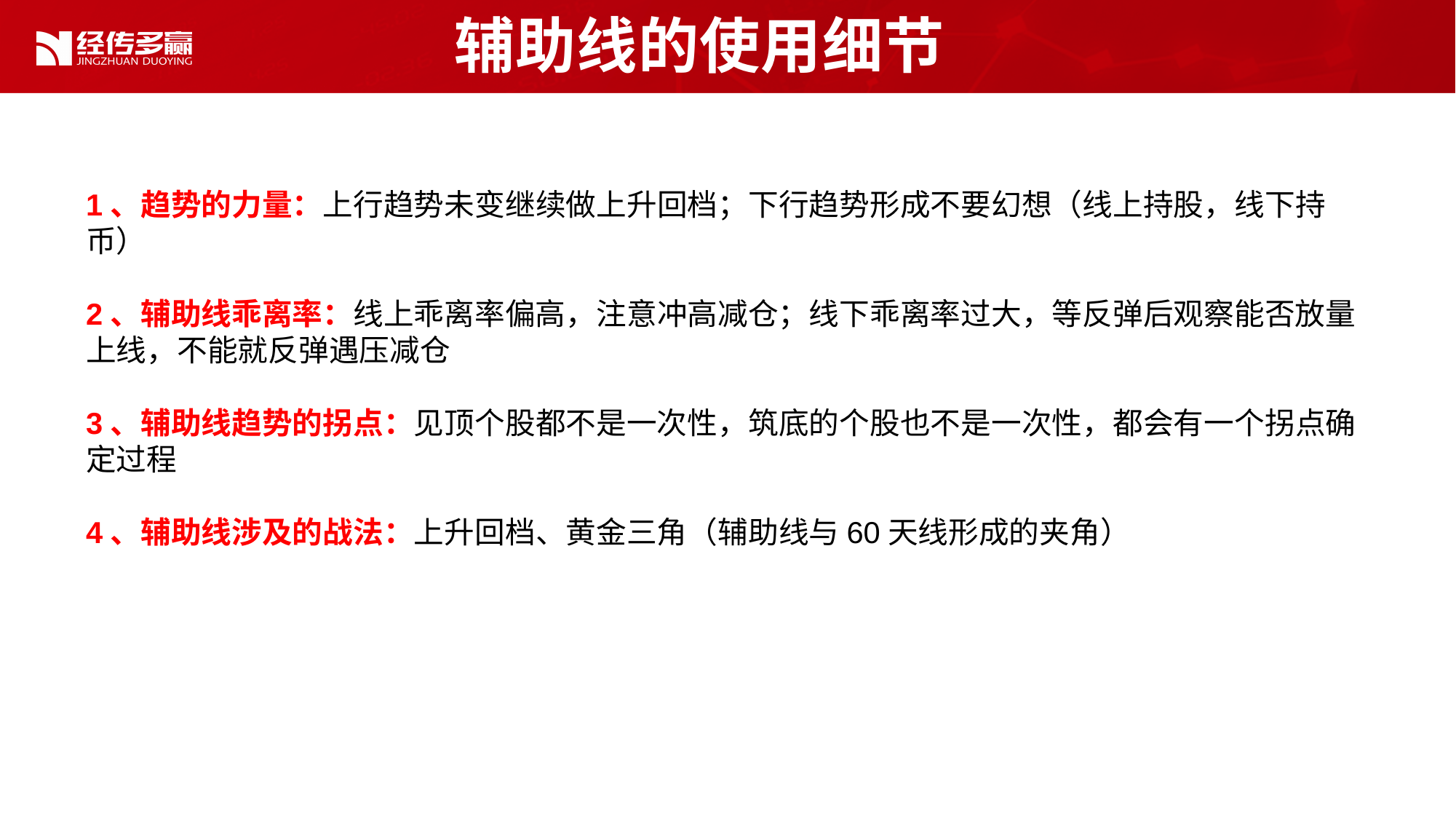

辅助线的使用细节
1、趋势的力量：上行趋势未变继续做上升回档；下行趋势形成不要幻想（线上持股，线下持币）

2、辅助线乖离率：线上乖离率偏高，注意冲高减仓；线下乖离率过大，等反弹后观察能否放量上线，不能就反弹遇压减仓

3、辅助线趋势的拐点：见顶个股都不是一次性，筑底的个股也不是一次性，都会有一个拐点确定过程

4、辅助线涉及的战法：上升回档、黄金三角（辅助线与60天线形成的夹角）